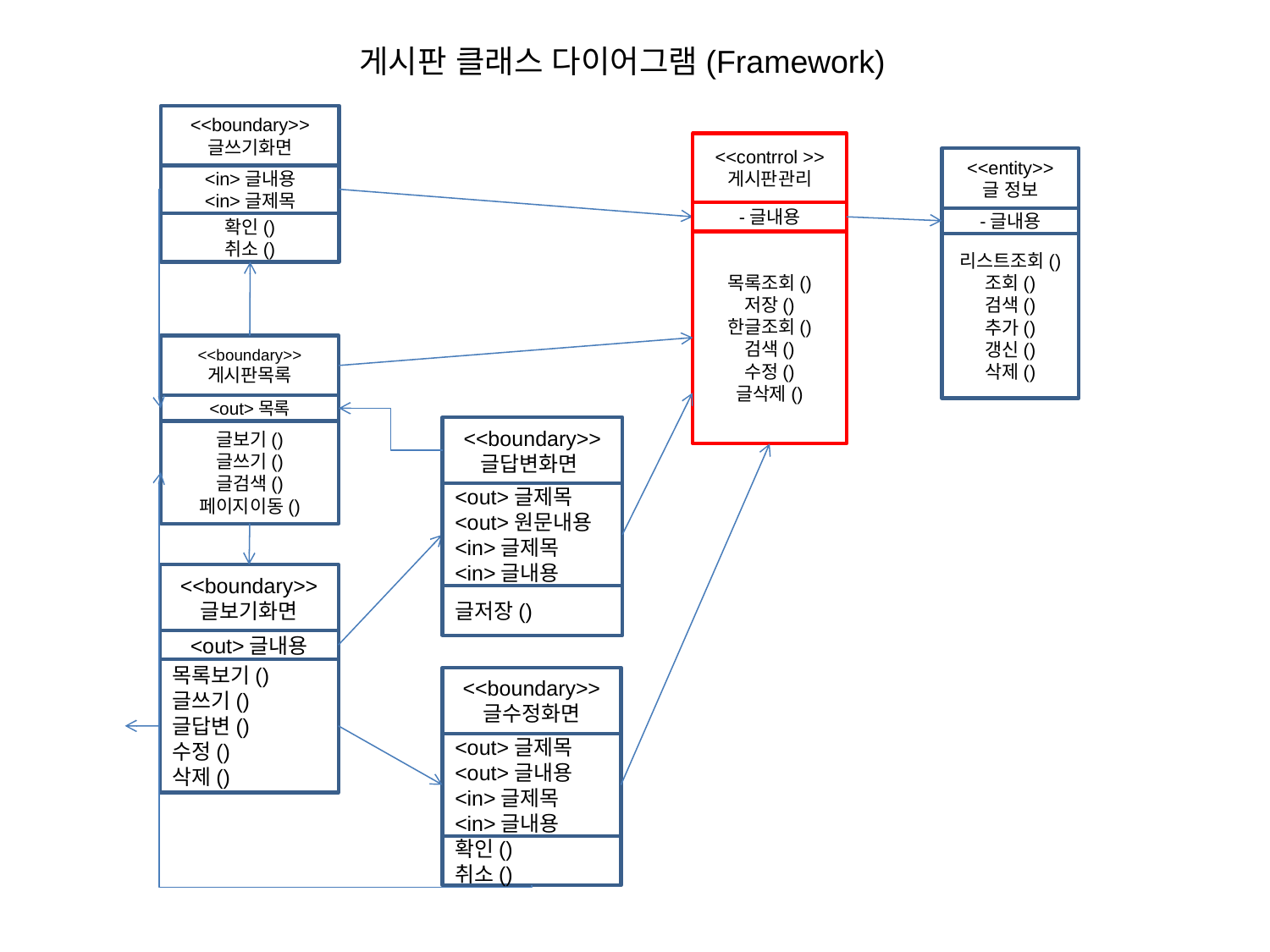

게시판 클래스 다이어그램(Framework)
<<boundary>>
글쓰기화면
<in>글내용
<in>글제목
확인()
취소()
<<contrrol >>
게시판관리
-글내용
목록조회()
저장()
한글조회()
검색()
수정()
글삭제()
<<entity>>
글 정보
-글내용
리스트조회()
조회()
검색()
추가()
갱신()
삭제()
<<boundary>>
게시판목록
<out>목록
글보기()
글쓰기()
글검색()
페이지이동()
<<boundary>>
글답변화면
<out>글제목
<out>원문내용
<in>글제목
<in>글내용
글저장()
<<boundary>>
글보기화면
<out>글내용
목록보기()
글쓰기()
글답변()
수정()
삭제()
<<boundary>>
글수정화면
<out>글제목
<out>글내용
<in>글제목
<in>글내용
확인()
취소()